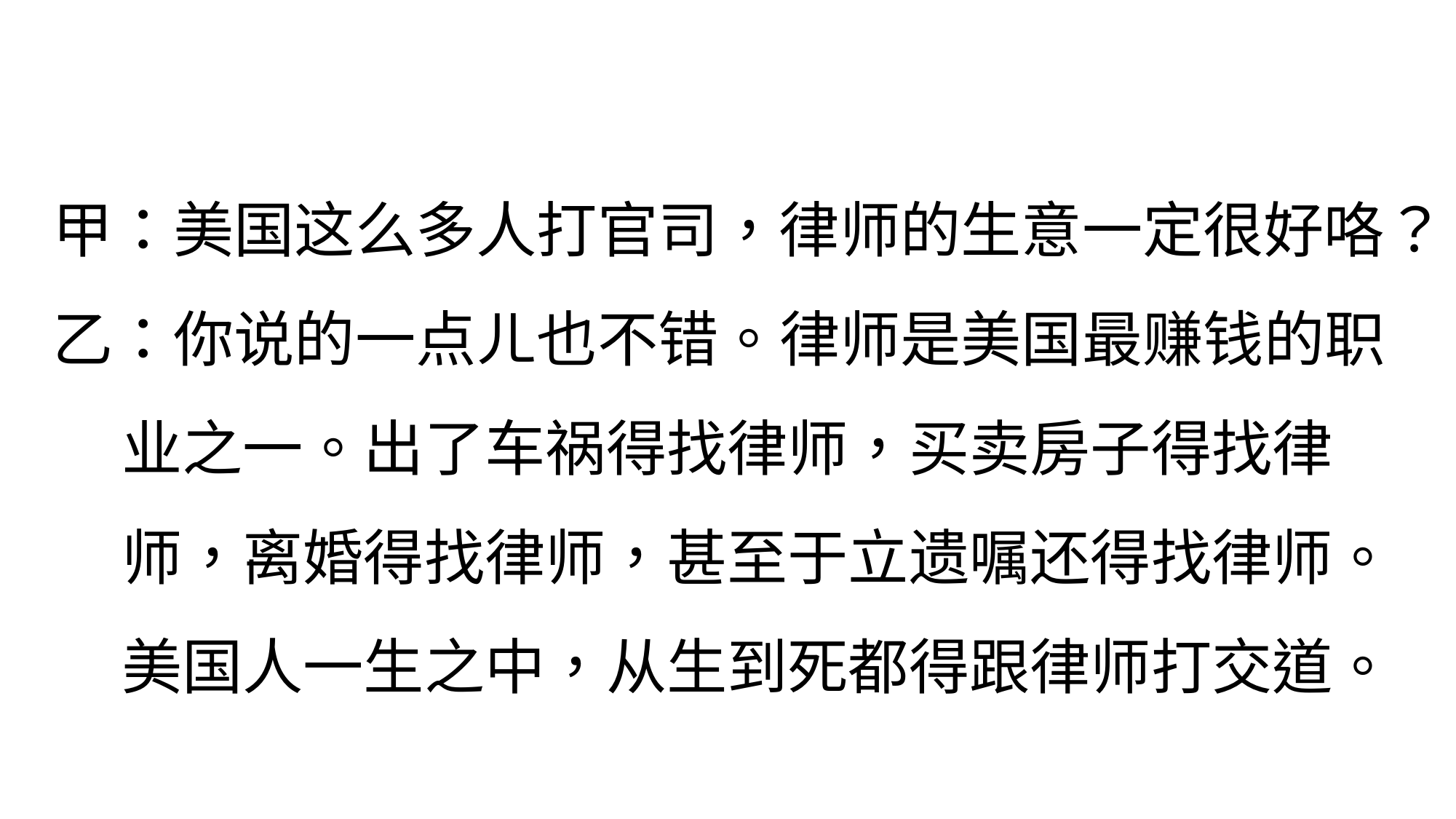

甲：美国这么多人打官司，律师的生意一定很好咯？
乙：你说的一点ㄦ也不错。律师是美国最赚钱的职
    业之一。出了车祸得找律师，买卖房子得找律
    师，离婚得找律师，甚至于立遗嘱还得找律师。
    美国人一生之中，从生到死都得跟律师打交道。